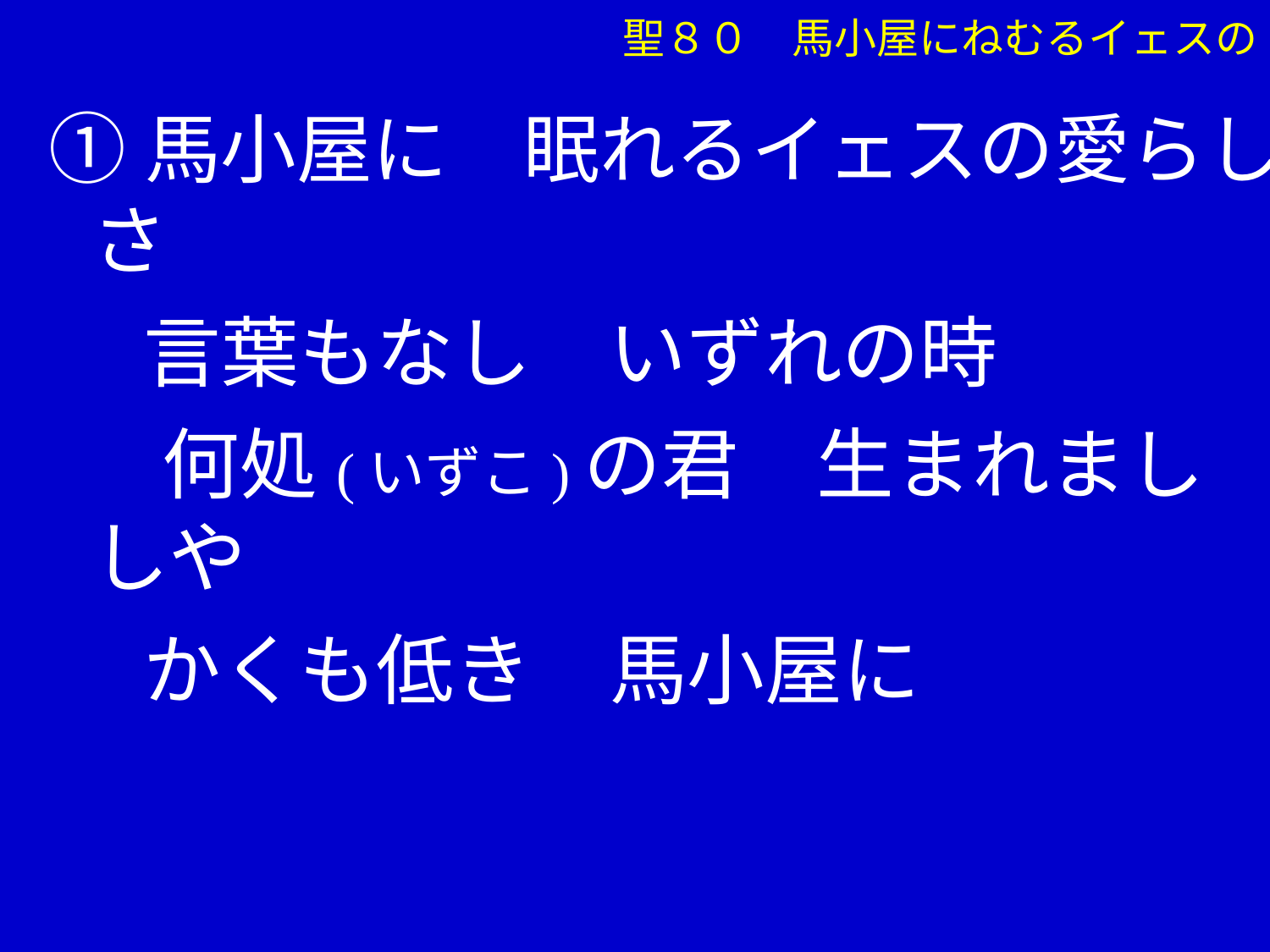

①馬小屋に　眠れるイェスの愛らしさ
　 言葉もなし　いずれの時
 　何処(いずこ)の君　生まれまししや
　 かくも低き　馬小屋に
聖８０　馬小屋にねむるイェスの